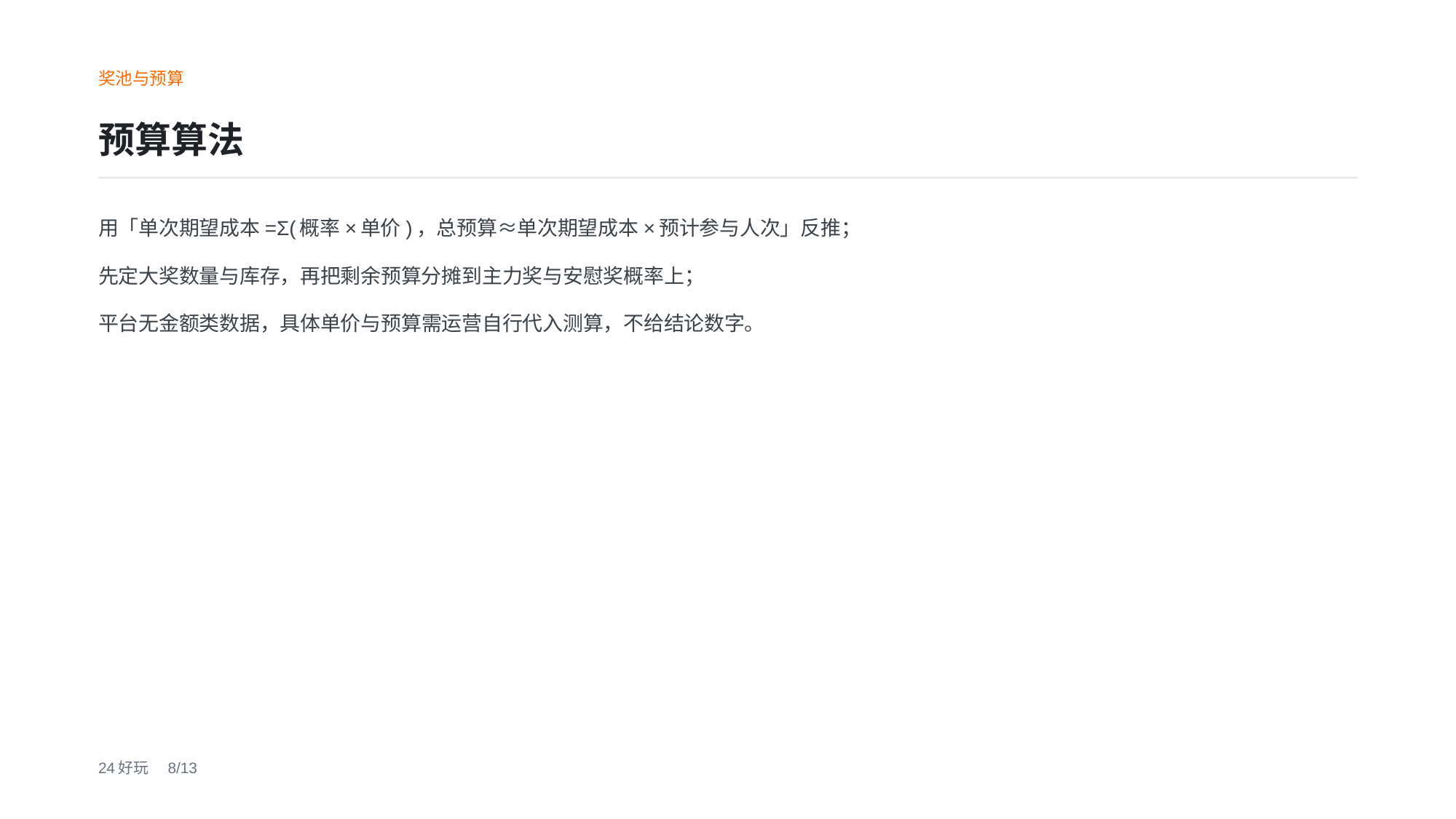

奖池与预算
预算算法

用「单次期望成本=Σ(概率×单价)，总预算≈单次期望成本×预计参与人次」反推；
先定大奖数量与库存，再把剩余预算分摊到主力奖与安慰奖概率上；
平台无金额类数据，具体单价与预算需运营自行代入测算，不给结论数字。
24好玩　8/13